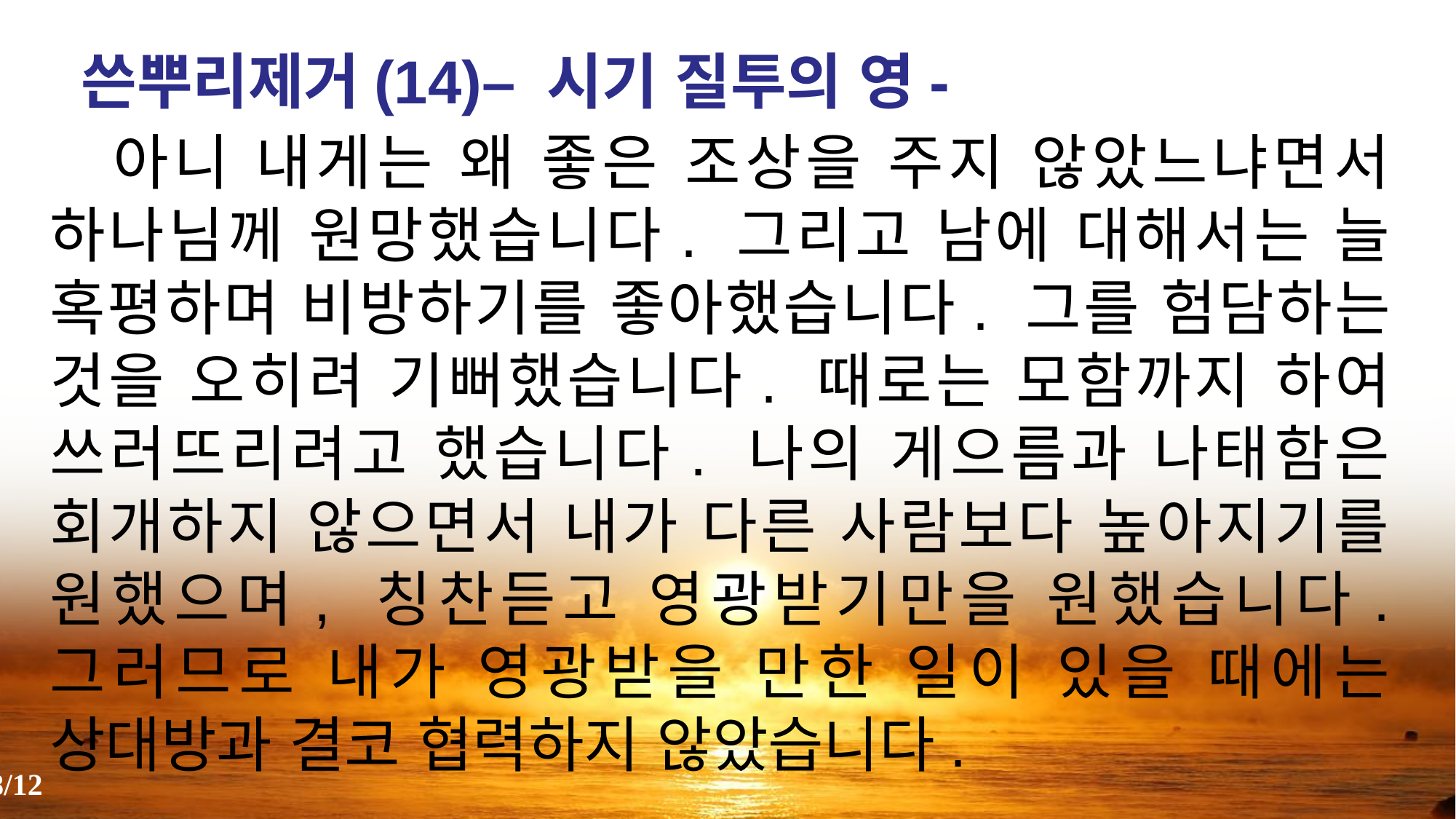

쓴뿌리제거(14)– 시기 질투의 영-
  아니 내게는 왜 좋은 조상을 주지 않았느냐면서 하나님께 원망했습니다. 그리고 남에 대해서는 늘 혹평하며 비방하기를 좋아했습니다. 그를 험담하는 것을 오히려 기뻐했습니다. 때로는 모함까지 하여 쓰러뜨리려고 했습니다. 나의 게으름과 나태함은 회개하지 않으면서 내가 다른 사람보다 높아지기를 원했으며, 칭찬듣고 영광받기만을 원했습니다. 그러므로 내가 영광받을 만한 일이 있을 때에는 상대방과 결코 협력하지 않았습니다.